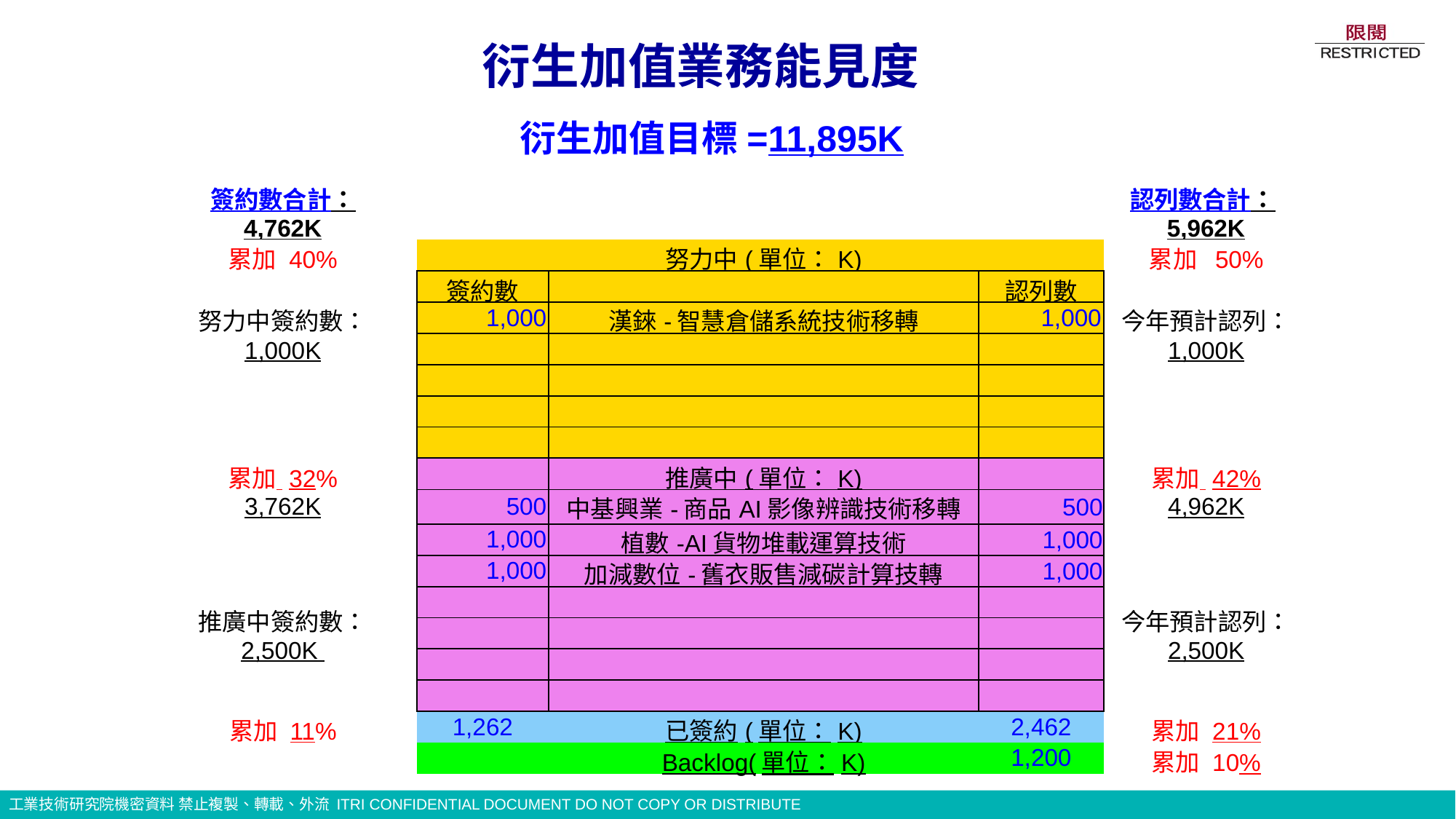

衍生加值業務能見度
衍生加值目標=11,895K
| 簽約數合計： 4,762K |  |  |  | 認列數合計：5,962K |
| --- | --- | --- | --- | --- |
| 累加 40% |  | 努力中(單位：K) |  | 累加 50% |
| 努力中簽約數： 1,000K | 簽約數 |  | 認列數 | 今年預計認列： 1,000K |
|  | 1,000 | 漢錸-智慧倉儲系統技術移轉 | 1,000 |  |
|  |  |  |  |  |
|  |  |  |  |  |
|  |  |  |  |  |
|  |  |  |  |  |
| 累加 32% |  | 推廣中(單位：K) |  | 累加 42% |
| 3,762K | 500 | 中基興業-商品AI影像辨識技術移轉 | 500 | 4,962K |
|  | 1,000 | 植數-AI貨物堆載運算技術 | 1,000 |  |
| 推廣中簽約數： 2,500K | 1,000 | 加減數位-舊衣販售減碳計算技轉 | 1,000 | 今年預計認列： 2,500K |
|  |  |  |  |  |
|  |  |  |  |  |
|  |  |  |  |  |
|  |  |  |  |  |
| 累加 11% | 1,262 | 已簽約(單位：K) | 2,462 | 累加 21% |
|  |  | Backlog(單位：K) | 1,200 | 累加 10% |